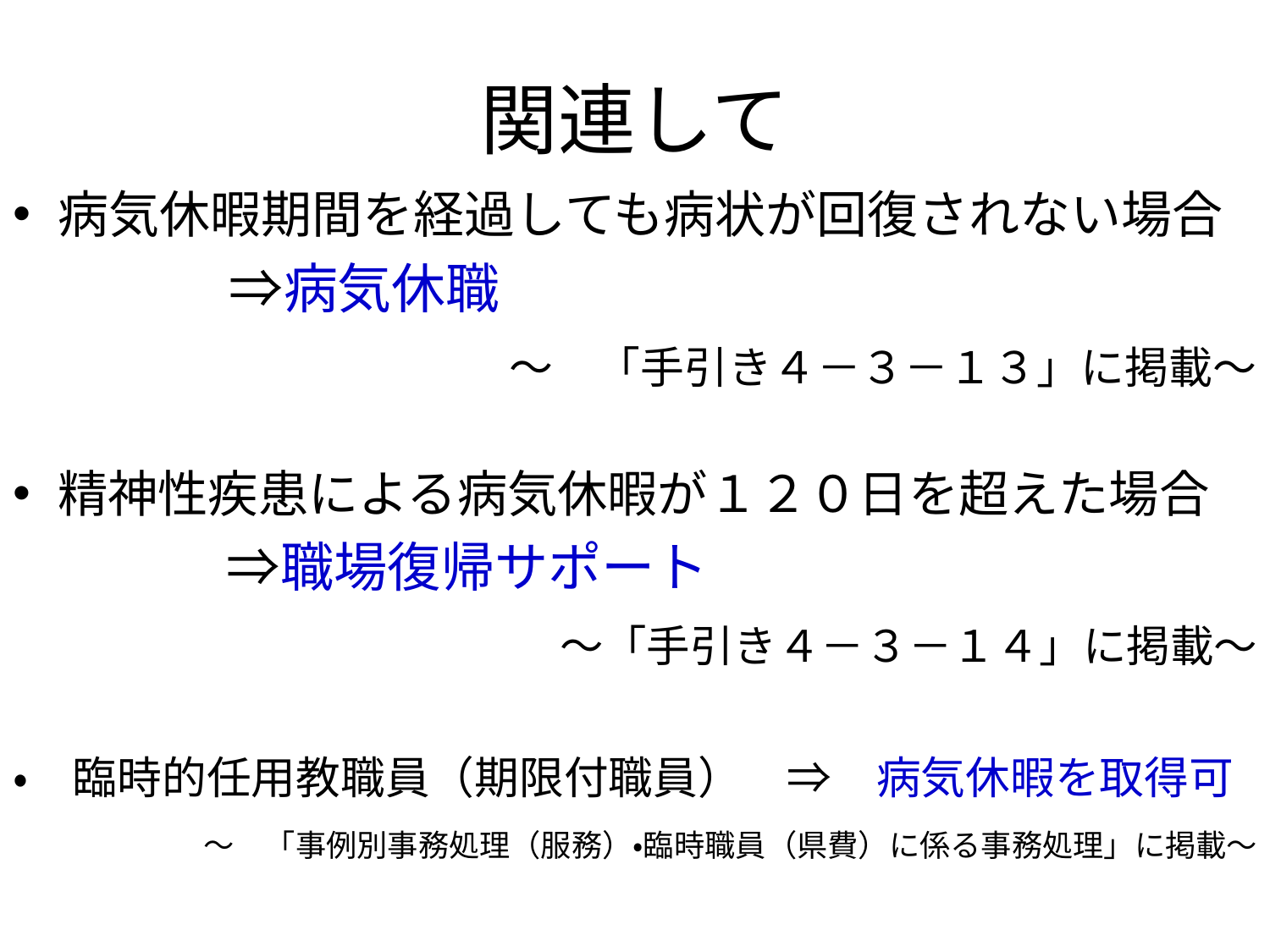

# 関連して
病気休暇期間を経過しても病状が回復されない場合
　　　　⇒病気休職
　～　「手引き４－３－１３」に掲載～

精神性疾患による病気休暇が１２０日を超えた場合
　　　　⇒職場復帰サポート
　　～「手引き４－３－１４」に掲載～

・　臨時的任用教職員（期限付職員）　⇒　病気休暇を取得可
　～　「事例別事務処理（服務）・臨時職員（県費）に係る事務処理」に掲載～